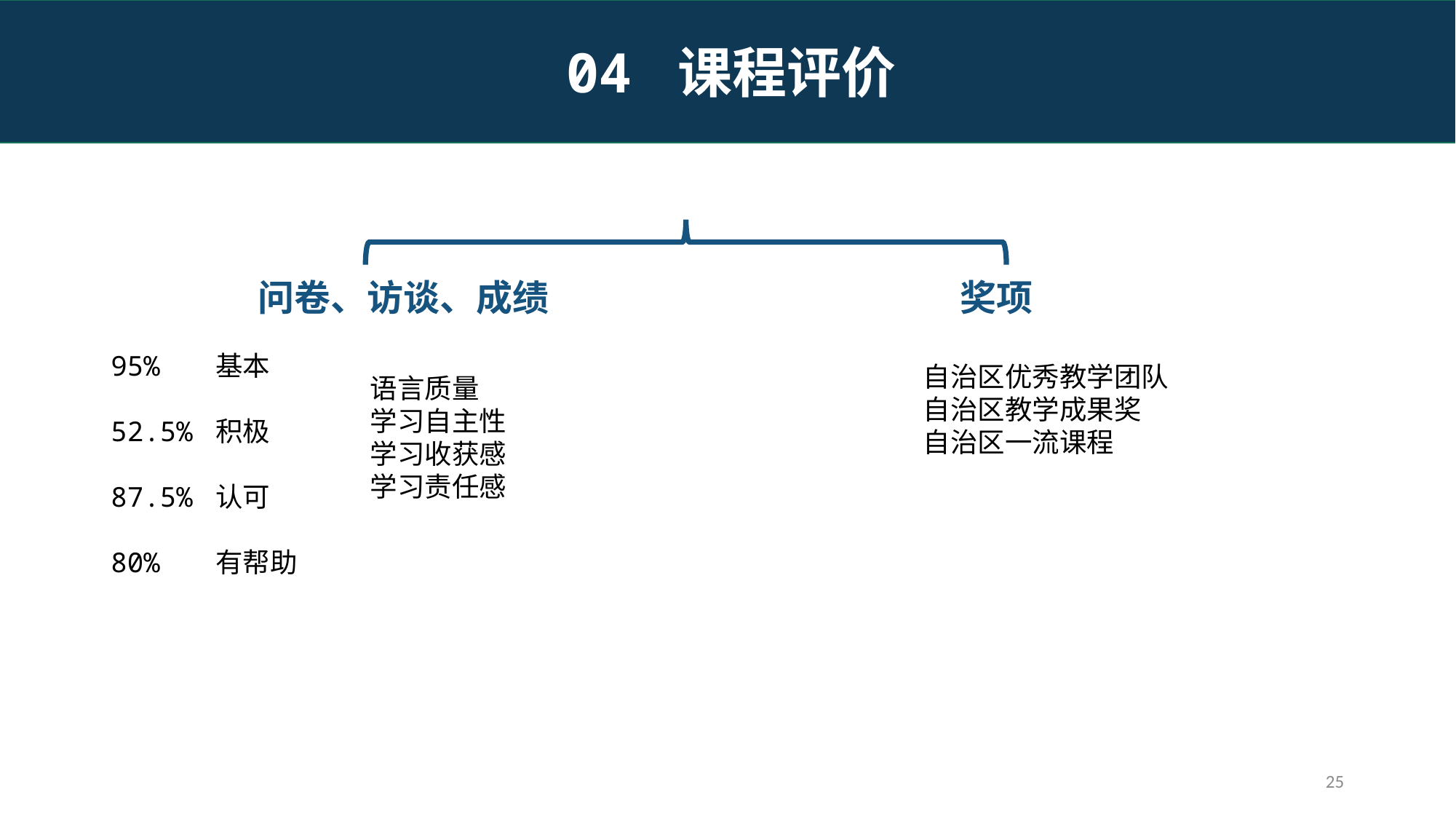

04 课程评价

问卷、访谈、成绩
奖项
95%   基本

52.5% 积极

87.5% 认可

80%   有帮助
自治区优秀教学团队
自治区教学成果奖
自治区一流课程
语言质量
学习自主性
学习收获感
学习责任感

25